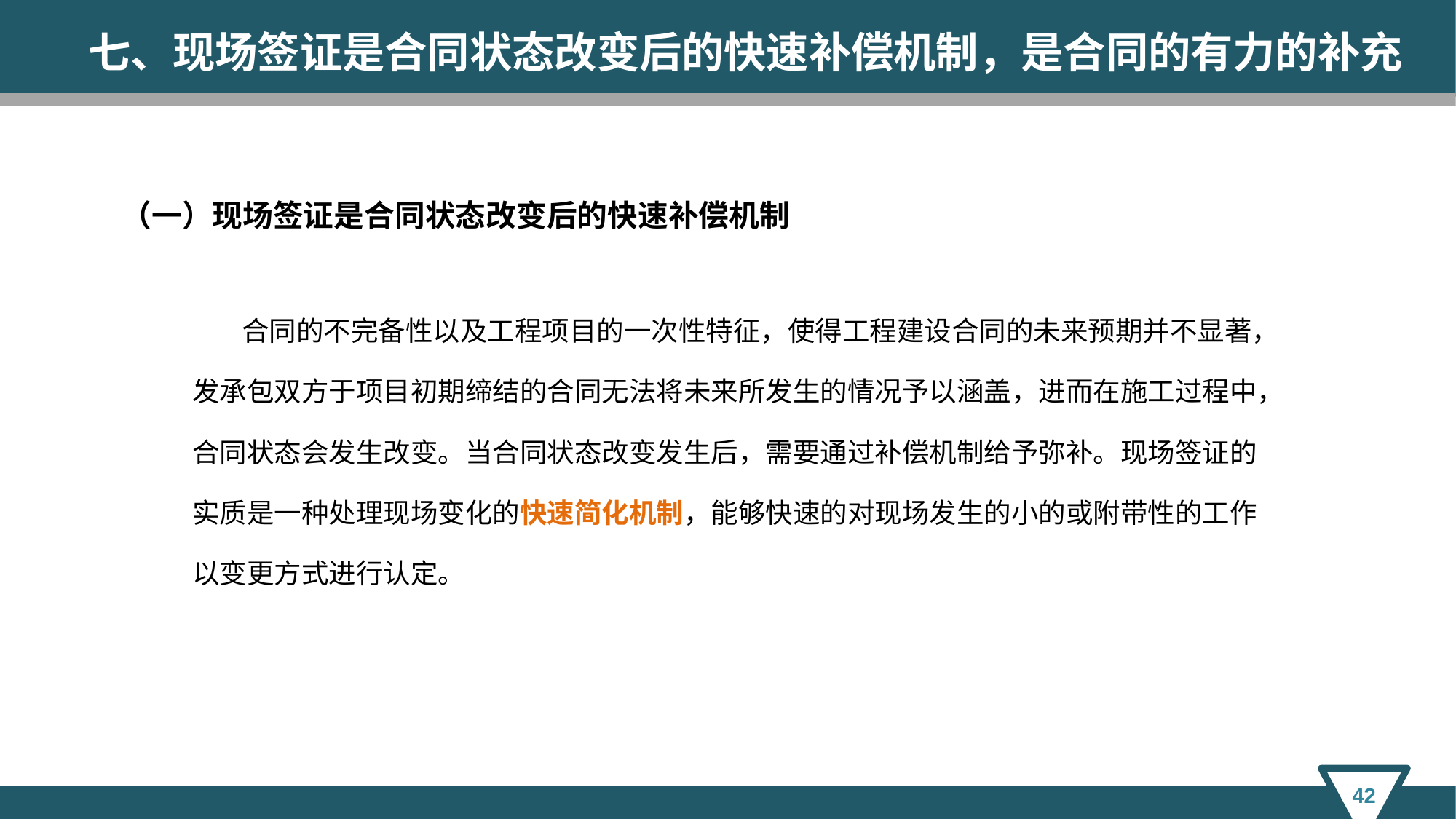

七、现场签证是合同状态改变后的快速补偿机制，是合同的有力的补充
（一）现场签证是合同状态改变后的快速补偿机制
       合同的不完备性以及工程项目的一次性特征，使得工程建设合同的未来预期并不显著，发承包双方于项目初期缔结的合同无法将未来所发生的情况予以涵盖，进而在施工过程中，合同状态会发生改变。当合同状态改变发生后，需要通过补偿机制给予弥补。现场签证的实质是一种处理现场变化的快速简化机制，能够快速的对现场发生的小的或附带性的工作以变更方式进行认定。